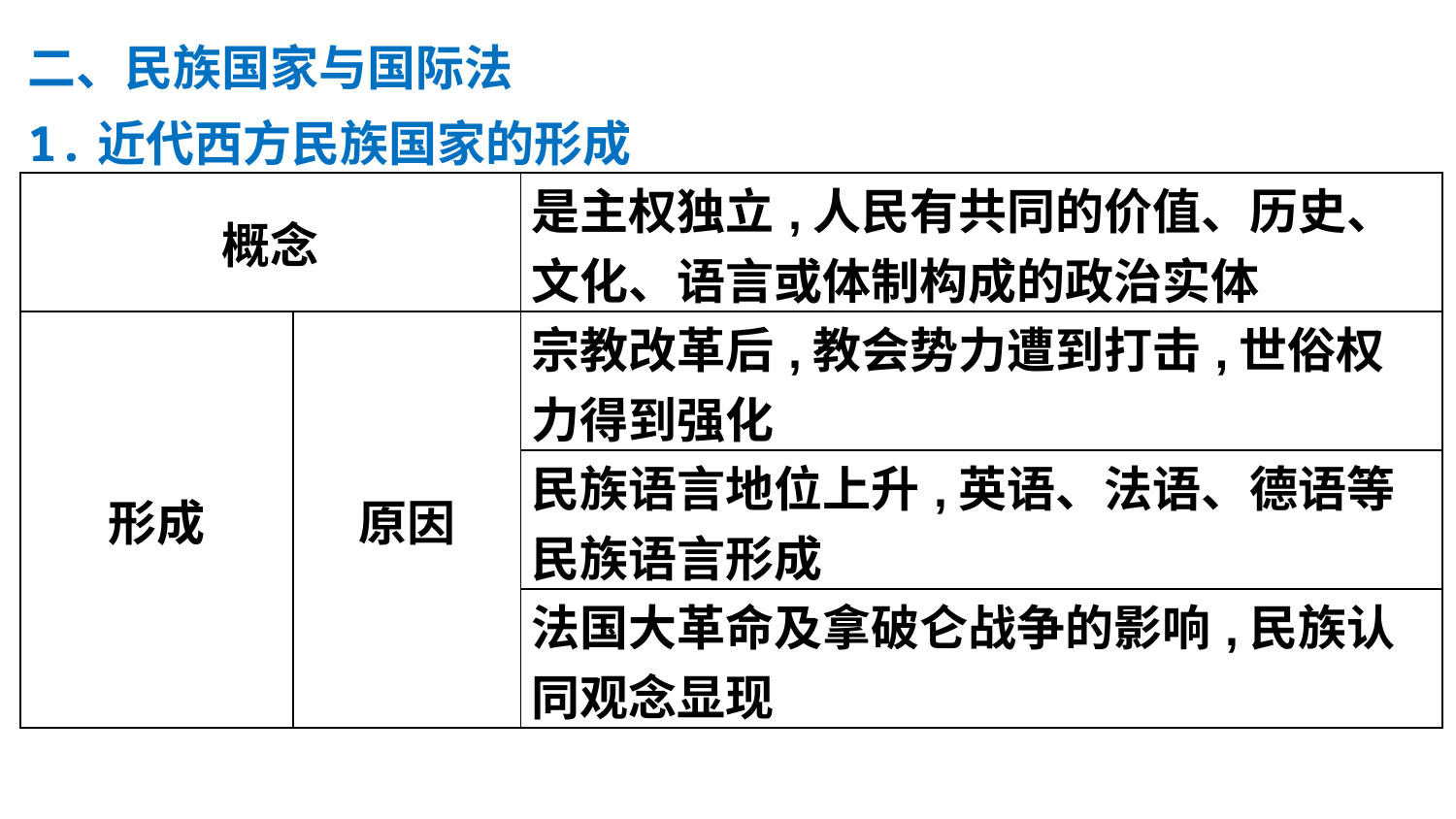

二、民族国家与国际法
1.近代西方民族国家的形成
| 概念 |  | 是主权独立,人民有共同的价值、历史、文化、语言或体制构成的政治实体 |
| --- | --- | --- |
| 形成 | 原因 | 宗教改革后,教会势力遭到打击,世俗权力得到强化 |
|  |  | 民族语言地位上升,英语、法语、德语等民族语言形成 |
|  |  | 法国大革命及拿破仑战争的影响,民族认同观念显现 |